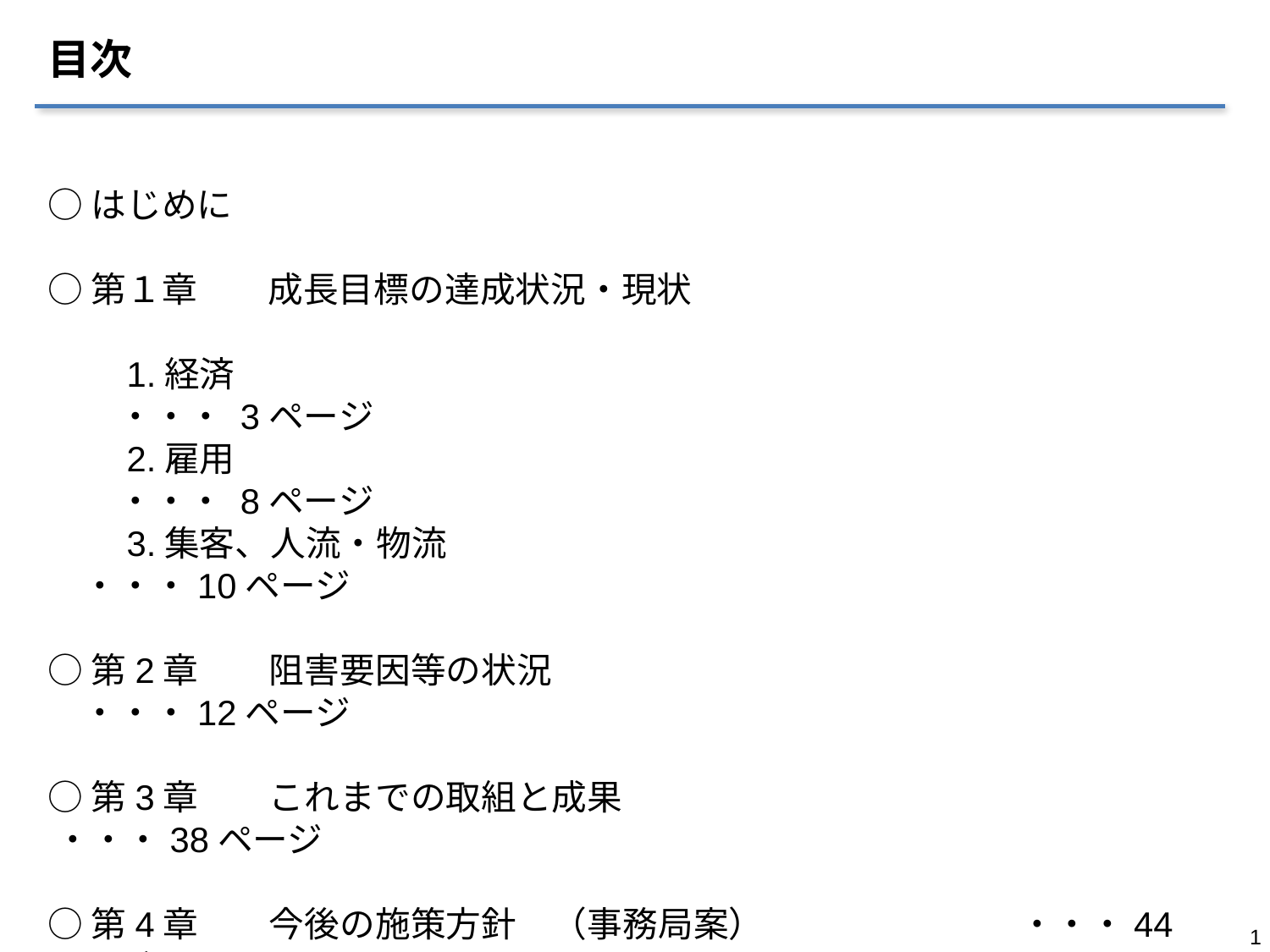

目次
○はじめに

○第１章　　成長目標の達成状況・現状

　　1.経済　　　　　　　　　　　　　　　　　　　　　　　　　　　　　・・・ 3ページ
　　2.雇用　　　　　　　　　　　　　　　　　　　　　　　　　　　　　・・・ 8ページ
　　3.集客、人流・物流　　　　　　　　　　　　　　　　　　　　　・・・10ページ

○第2章　　阻害要因等の状況　　　　　　　　　　　　　　　　・・・12ページ

○第3章　　これまでの取組と成果　　　　　　　　　　　　　　  ・・・38ページ

○第4章　　今後の施策方針　（事務局案）　　　　　　　 ・・・44ページ

○別冊
1